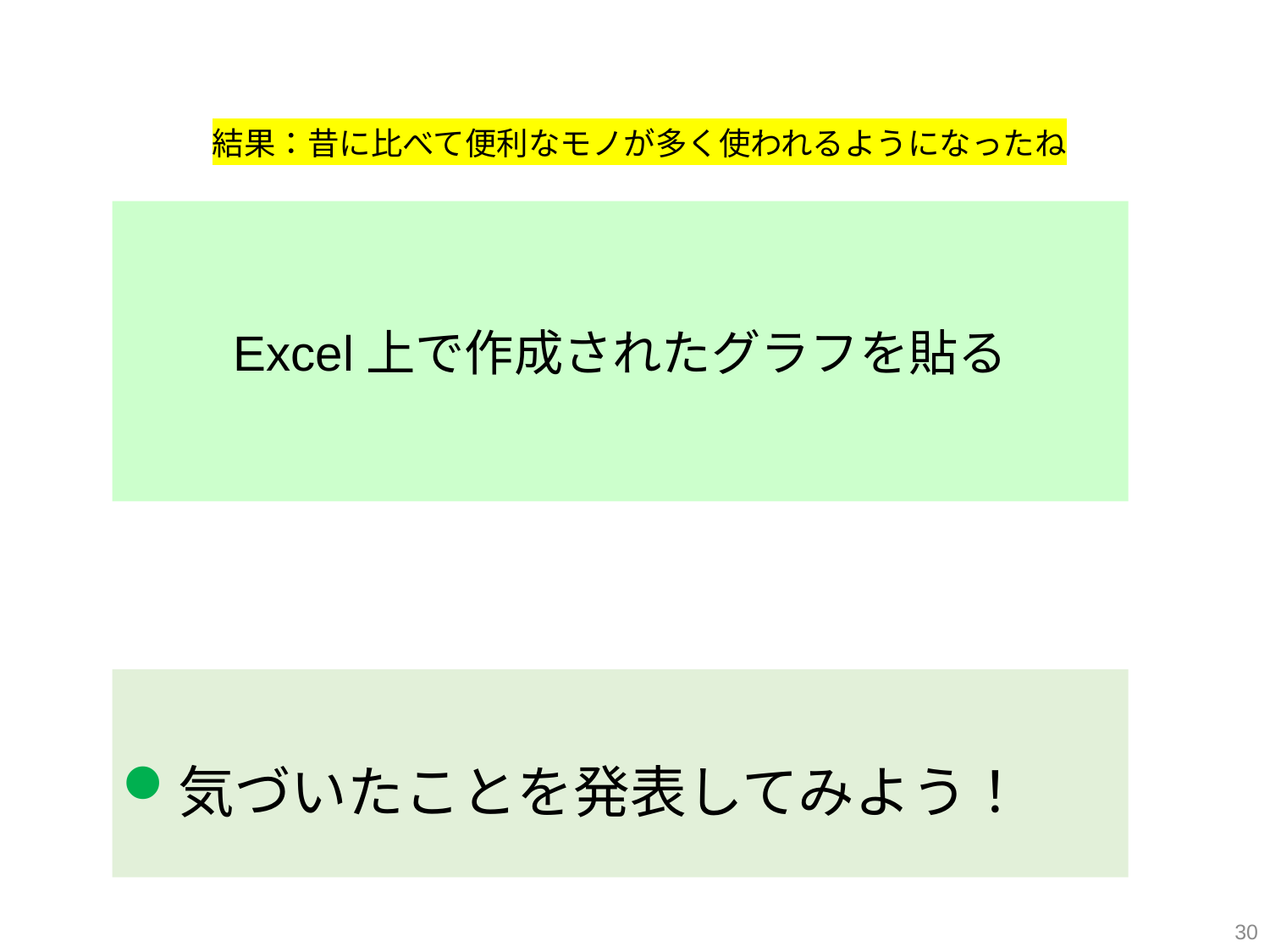

結果：昔に比べて便利なモノが多く使われるようになったね

Excel上で作成されたグラフを貼る

気づいたことを発表してみよう！
30